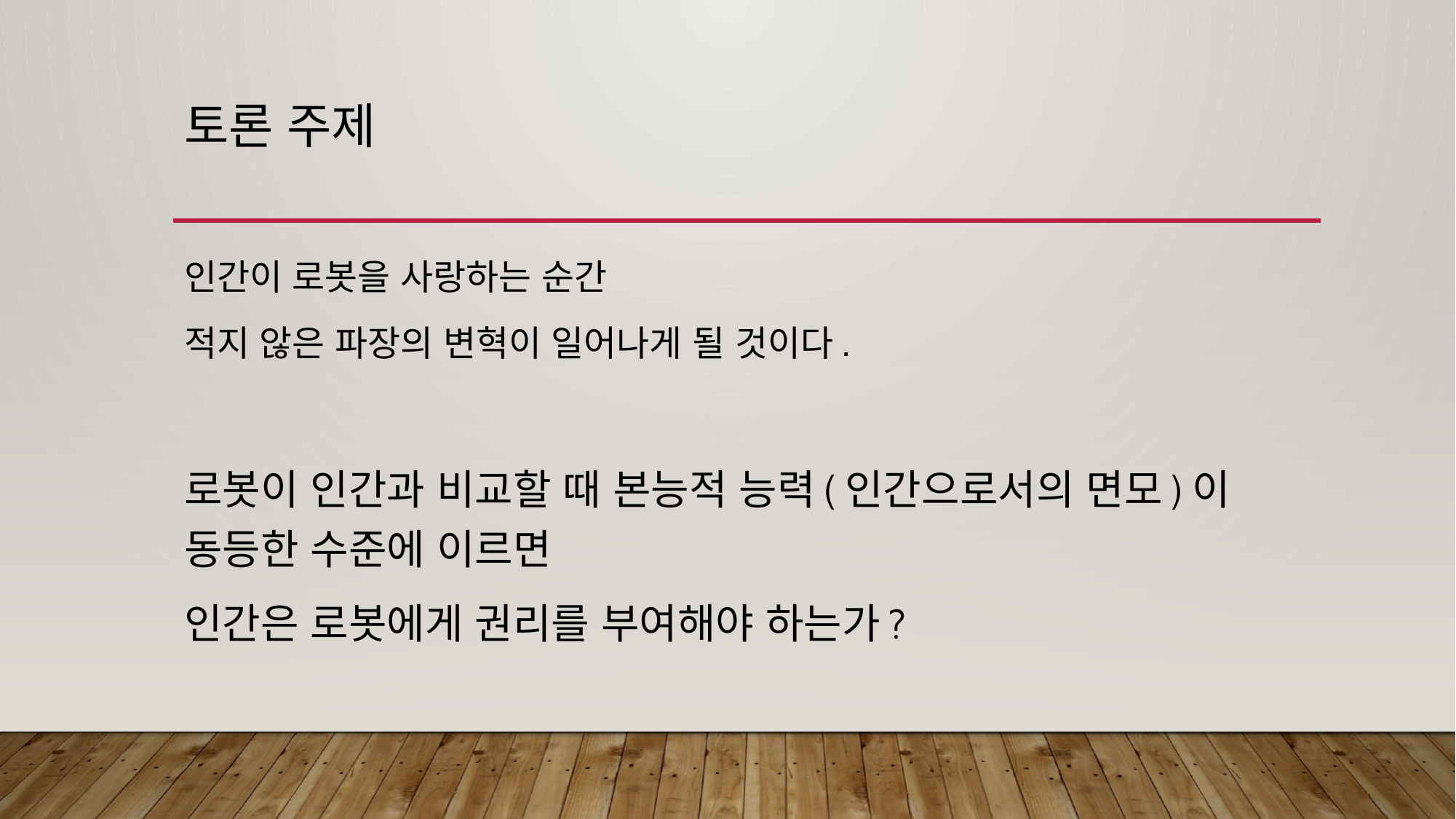

# 토론 주제
인간이 로봇을 사랑하는 순간
적지 않은 파장의 변혁이 일어나게 될 것이다.

로봇이 인간과 비교할 때 본능적 능력(인간으로서의 면모)이 동등한 수준에 이르면
인간은 로봇에게 권리를 부여해야 하는가?